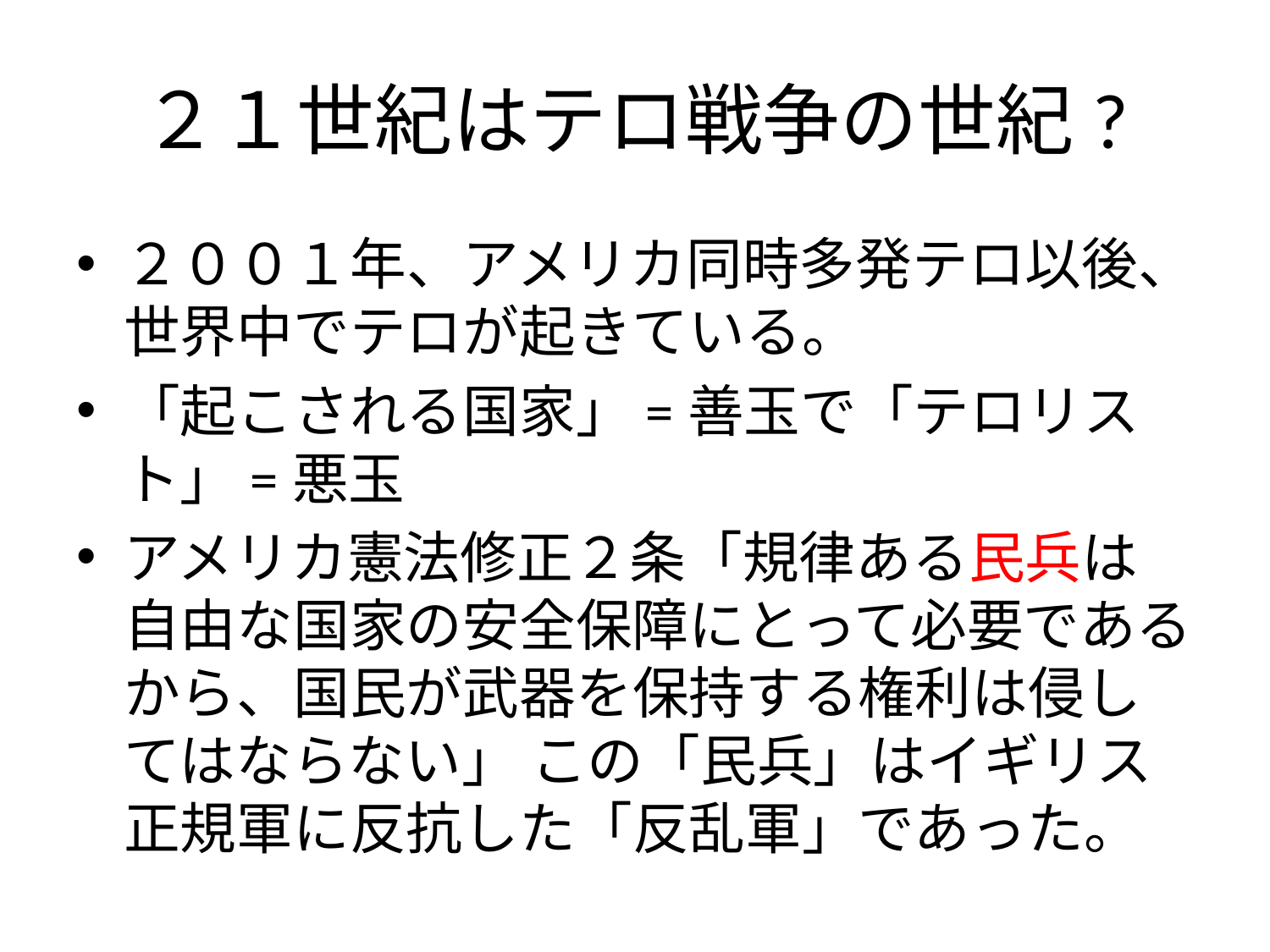

# ２１世紀はテロ戦争の世紀?
２００１年、アメリカ同時多発テロ以後、世界中でテロが起きている。
「起こされる国家」=善玉で「テロリスト」=悪玉
アメリカ憲法修正２条「規律ある民兵は自由な国家の安全保障にとって必要であるから、国民が武器を保持する権利は侵してはならない」 この「民兵」はイギリス正規軍に反抗した「反乱軍」であった。